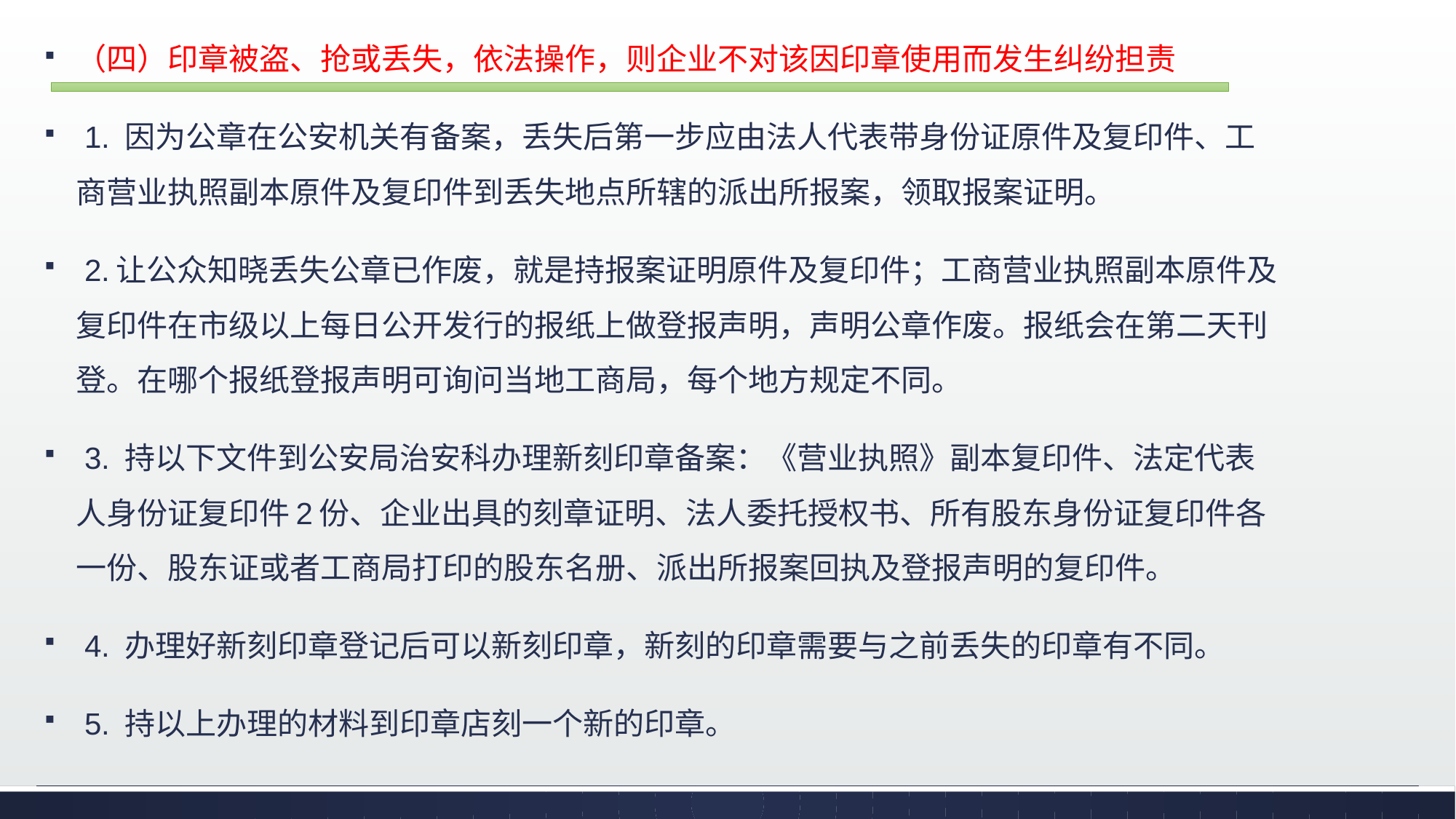

（四）印章被盗、抢或丢失，依法操作，则企业不对该因印章使用而发生纠纷担责
 1. 因为公章在公安机关有备案，丢失后第一步应由法人代表带身份证原件及复印件、工商营业执照副本原件及复印件到丢失地点所辖的派出所报案，领取报案证明。
 2.让公众知晓丢失公章已作废，就是持报案证明原件及复印件；工商营业执照副本原件及复印件在市级以上每日公开发行的报纸上做登报声明，声明公章作废。报纸会在第二天刊登。在哪个报纸登报声明可询问当地工商局，每个地方规定不同。
 3. 持以下文件到公安局治安科办理新刻印章备案：《营业执照》副本复印件、法定代表人身份证复印件2份、企业出具的刻章证明、法人委托授权书、所有股东身份证复印件各一份、股东证或者工商局打印的股东名册、派出所报案回执及登报声明的复印件。
 4. 办理好新刻印章登记后可以新刻印章，新刻的印章需要与之前丢失的印章有不同。
 5. 持以上办理的材料到印章店刻一个新的印章。